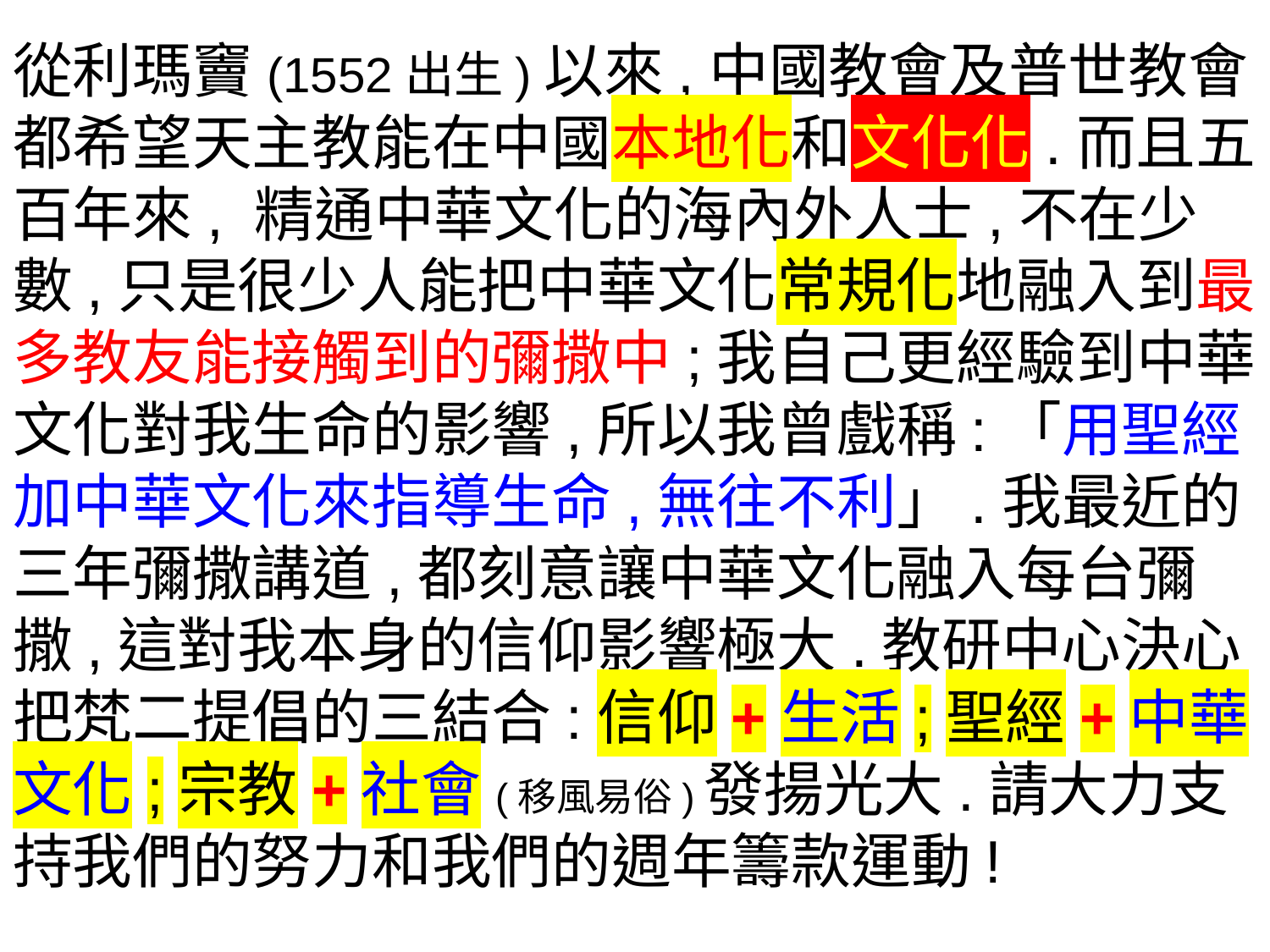

從利瑪竇(1552出生)以來,中國教會及普世教會都希望天主教能在中國本地化和文化化.而且五百年來, 精通中華文化的海內外人士,不在少數,只是很少人能把中華文化常規化地融入到最多教友能接觸到的彌撒中;我自己更經驗到中華文化對我生命的影響,所以我曾戲稱:「用聖經加中華文化來指導生命,無往不利」.我最近的三年彌撒講道,都刻意讓中華文化融入每台彌撒,這對我本身的信仰影響極大.教研中心決心把梵二提倡的三結合:信仰+生活;聖經+中華文化;宗教+社會(移風易俗)發揚光大.請大力支持我們的努力和我們的週年籌款運動!